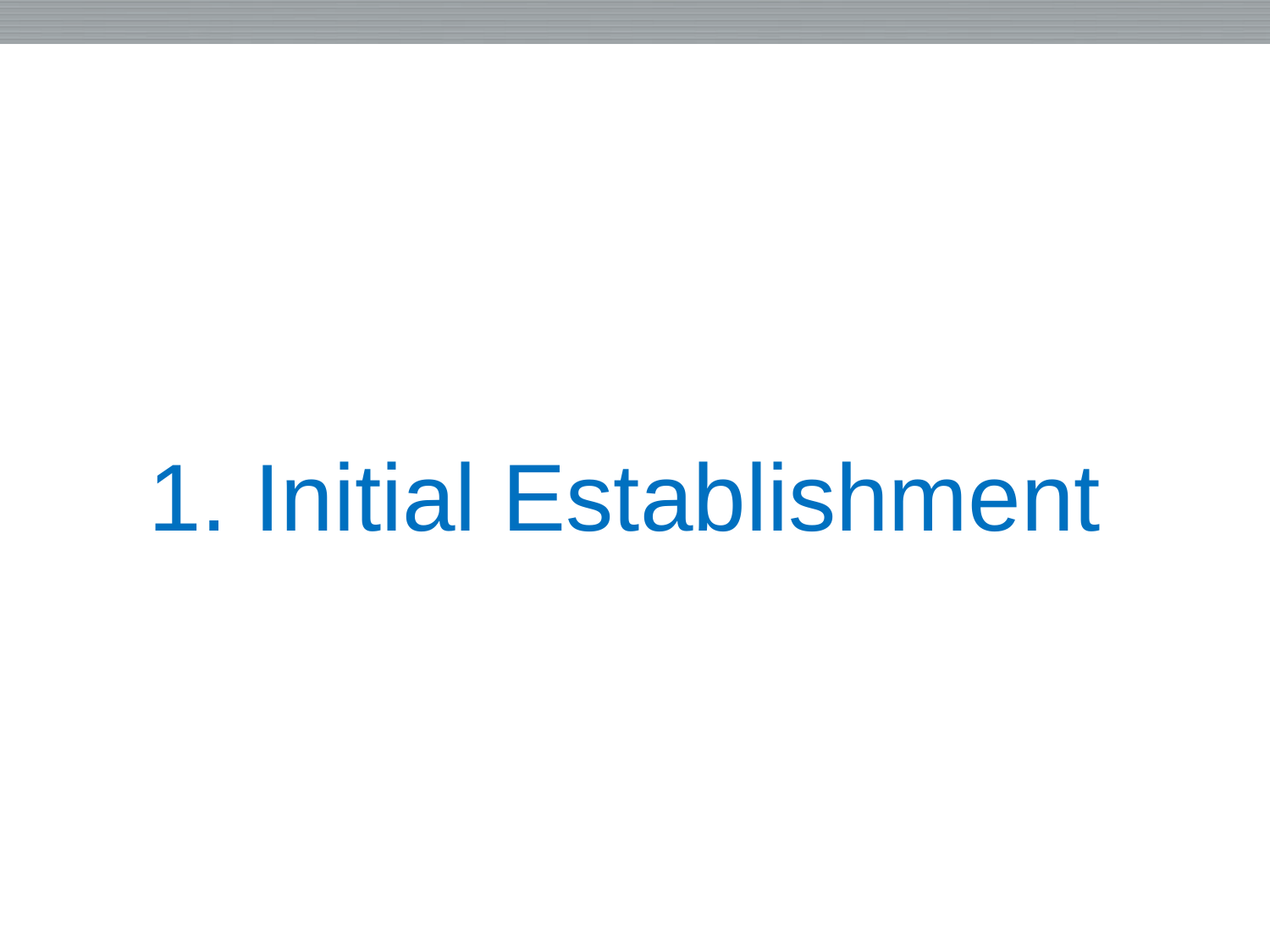

특례법 입법 경위와 목적
| ﻿1. Initial Establishment |
| --- |